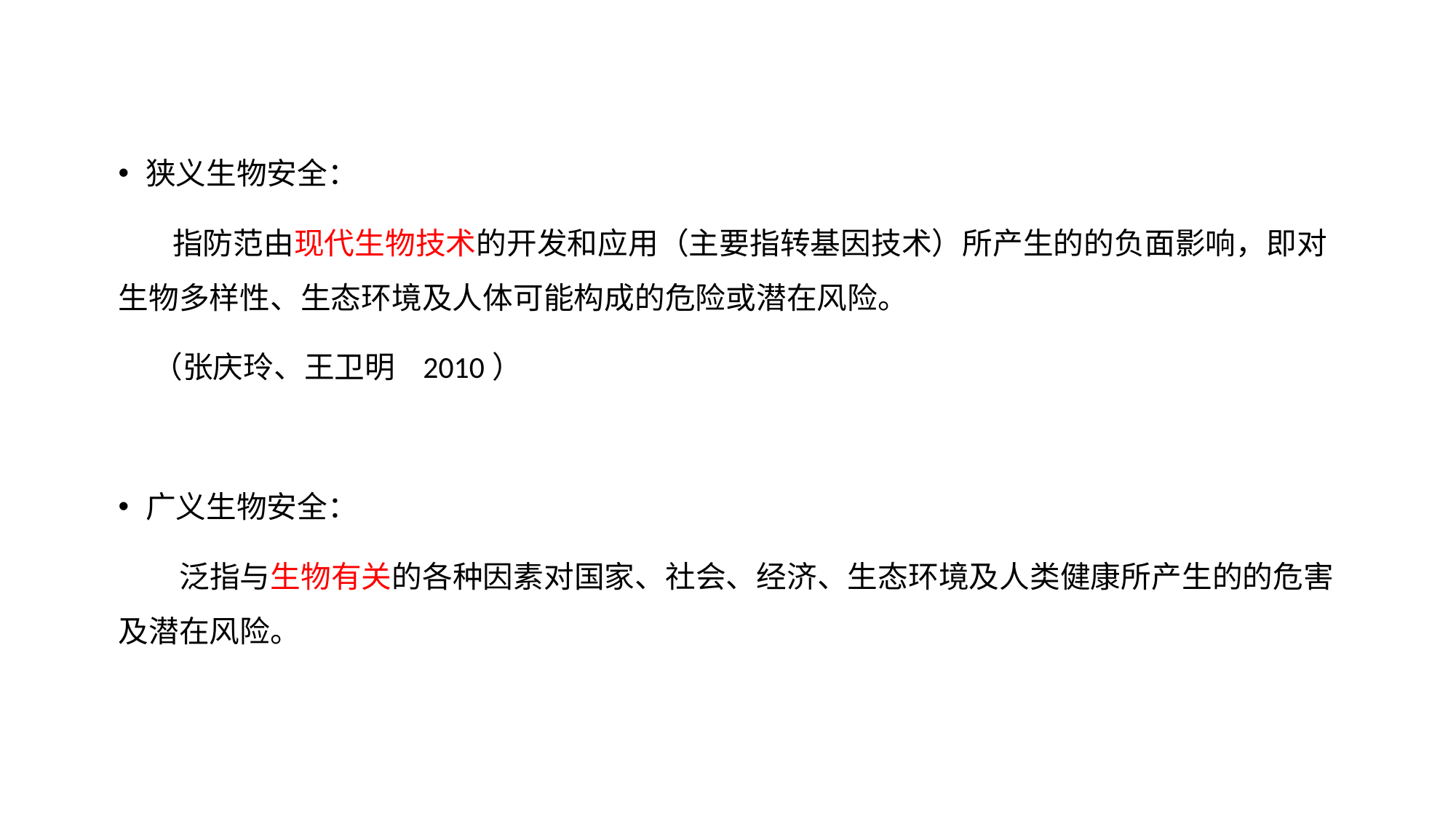

狭义生物安全：
       指防范由现代生物技术的开发和应用（主要指转基因技术）所产生的的负面影响，即对生物多样性、生态环境及人体可能构成的危险或潜在风险。
    （张庆玲、王卫明   2010）

广义生物安全：
        泛指与生物有关的各种因素对国家、社会、经济、生态环境及人类健康所产生的的危害及潜在风险。